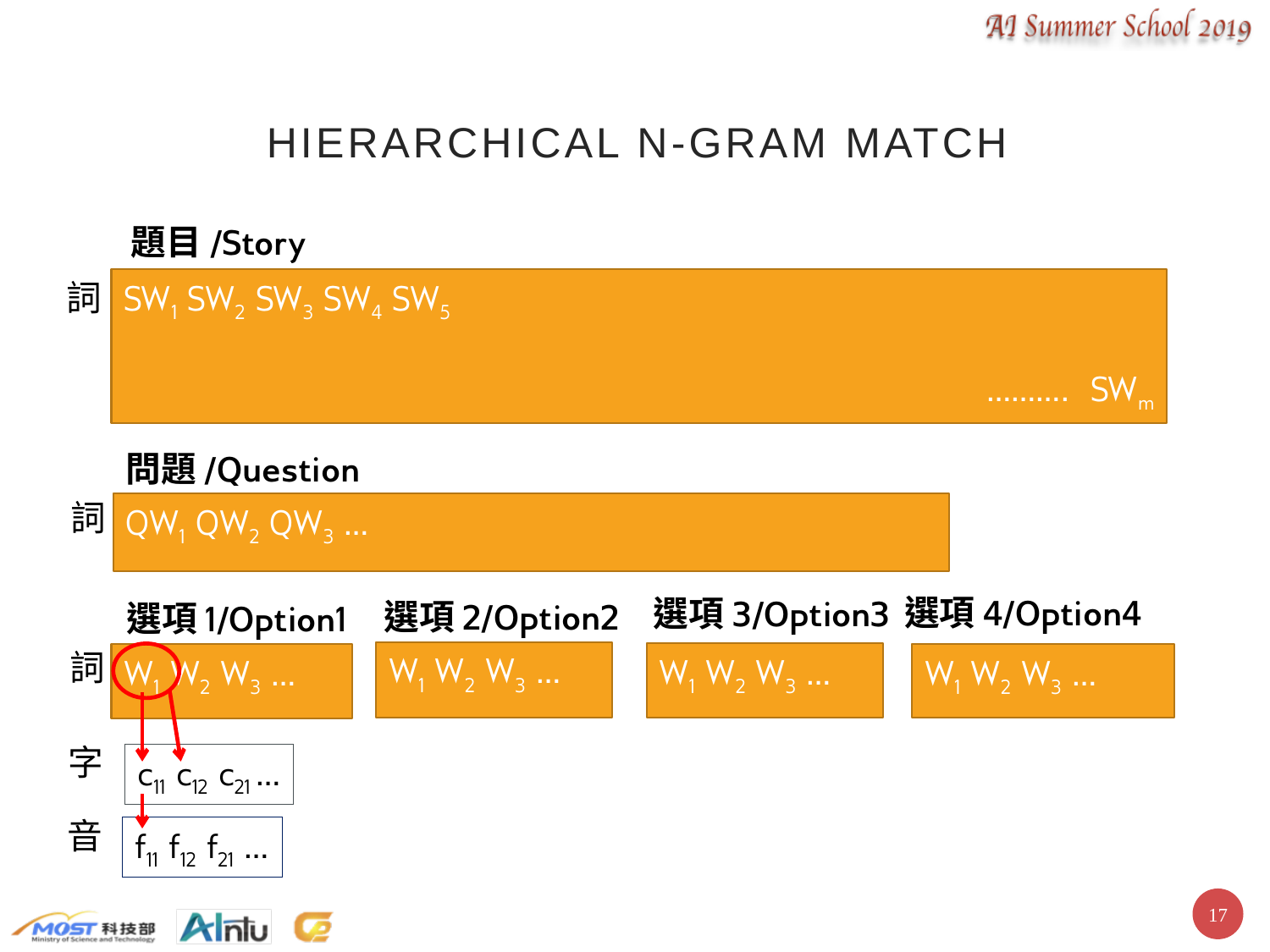

# Hierarchical N-gram Match
題目/Story
詞
SW1 SW2 SW3 SW4 SW5

……….  SWm

問題/Question
詞
QW1 QW2 QW3 …
選項4/Option4
選項3/Option3
選項2/Option2
選項1/Option1
詞
W1 W2 W3 …
W1 W2 W3 …

W1 W2 W3 …
W1 W2 W3 …
字
c11 c12 c21 …
音
f11 f12 f21 …
17